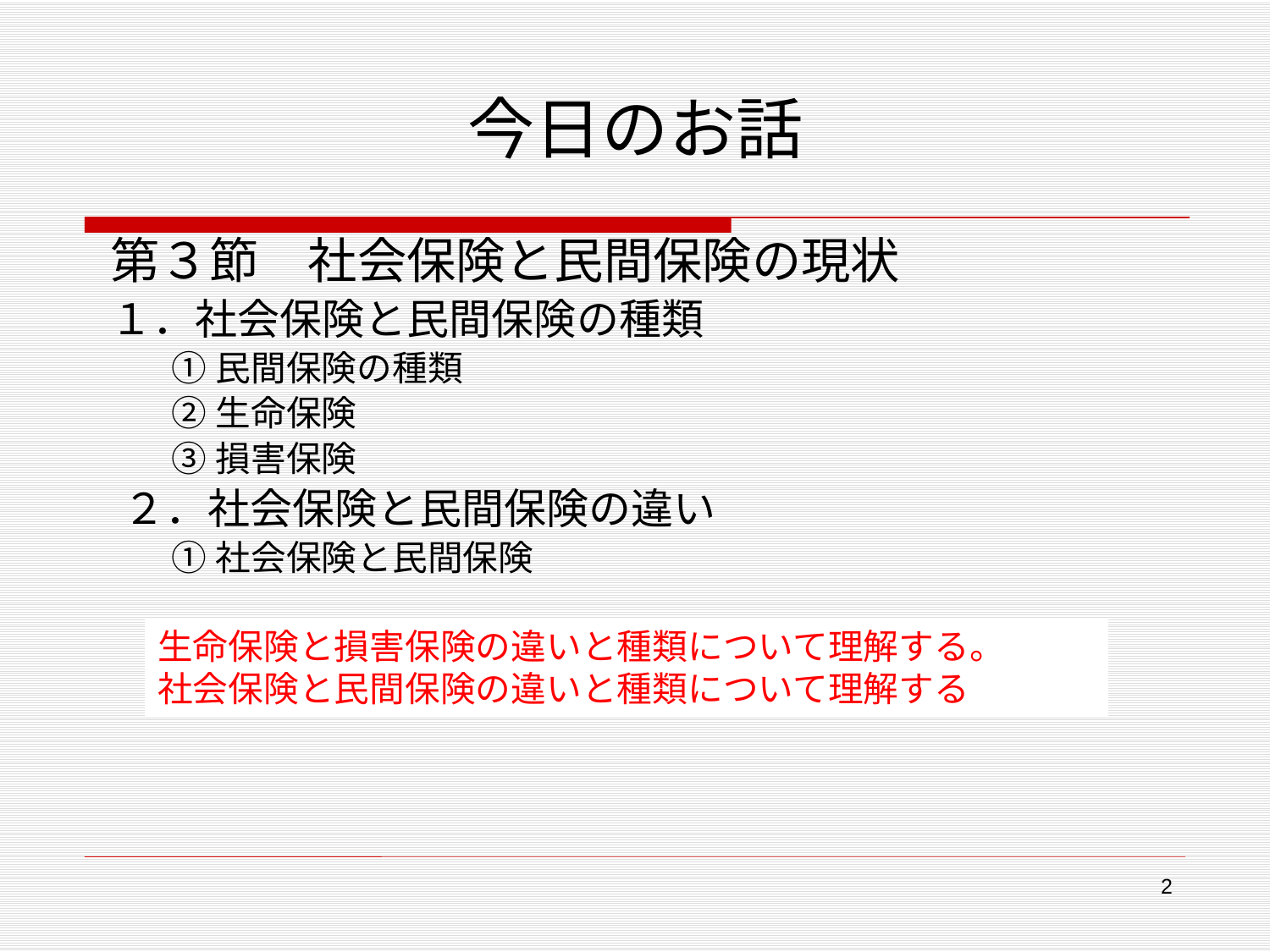

# 今日のお話
第３節　社会保険と民間保険の現状
１．社会保険と民間保険の種類
①民間保険の種類
②生命保険
③損害保険
２．社会保険と民間保険の違い
①社会保険と民間保険

生命保険と損害保険の違いと種類について理解する。
社会保険と民間保険の違いと種類について理解する
2